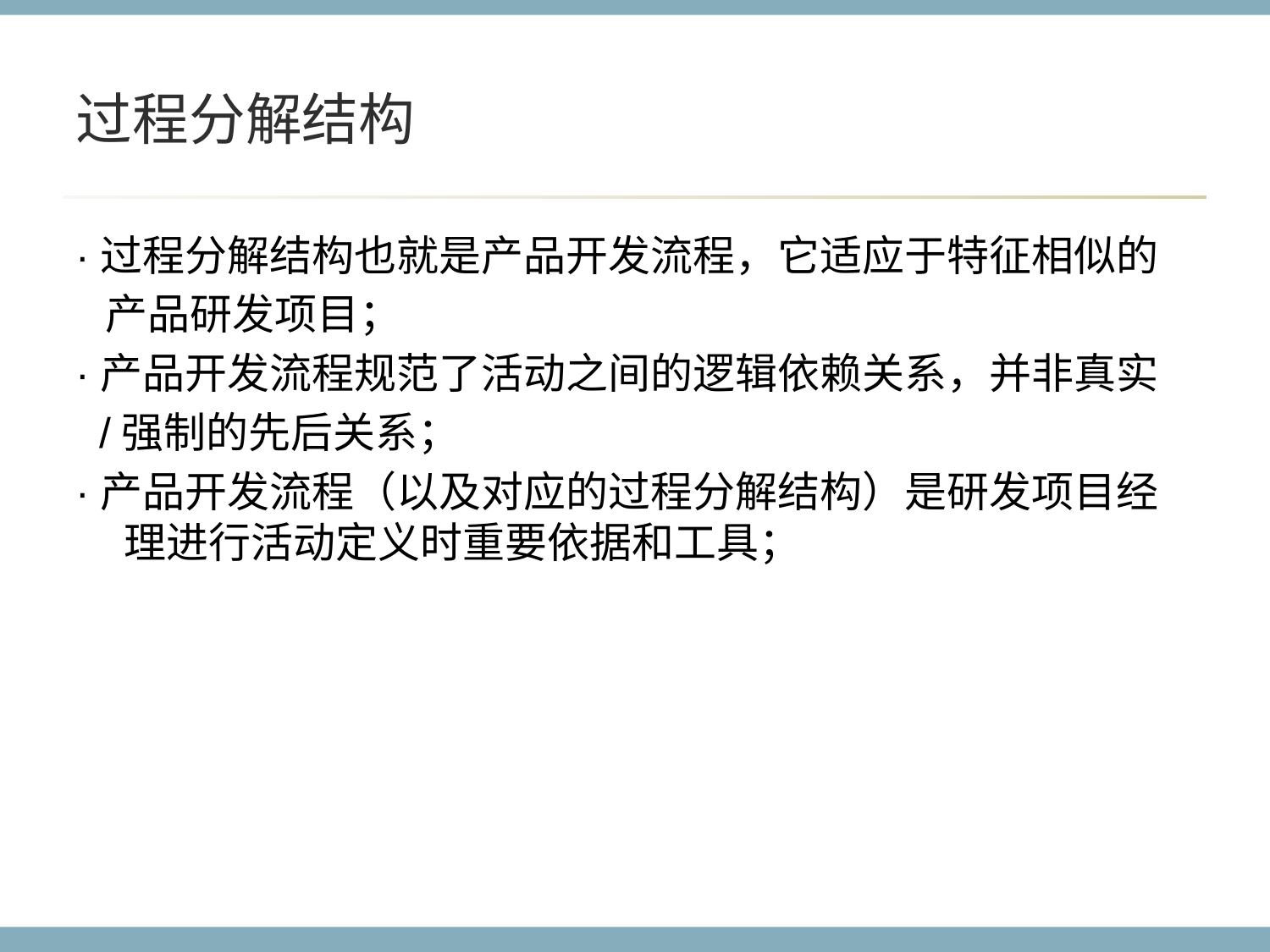

# 过程分解结构
·过程分解结构也就是产品开发流程，它适应于特征相似的
  产品研发项目；
·产品开发流程规范了活动之间的逻辑依赖关系，并非真实
  /强制的先后关系；
·产品开发流程（以及对应的过程分解结构）是研发项目经理进行活动定义时重要依据和工具；